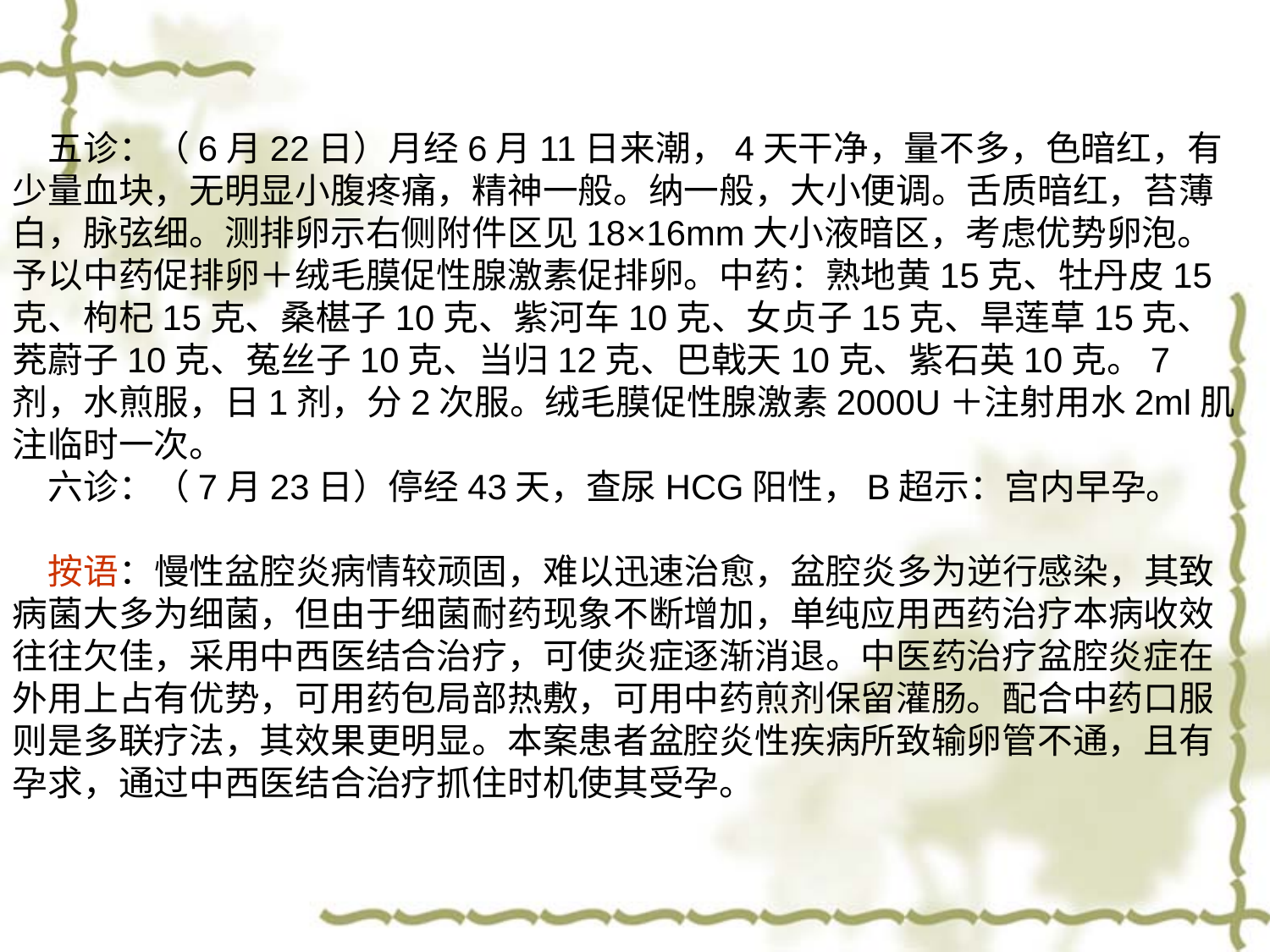

五诊：（6月22日）月经6月11日来潮，4天干净，量不多，色暗红，有少量血块，无明显小腹疼痛，精神一般。纳一般，大小便调。舌质暗红，苔薄白，脉弦细。测排卵示右侧附件区见18×16mm大小液暗区，考虑优势卵泡。予以中药促排卵＋绒毛膜促性腺激素促排卵。中药：熟地黄15克、牡丹皮15克、枸杞15克、桑椹子10克、紫河车10克、女贞子15克、旱莲草15克、茺蔚子10克、菟丝子10克、当归12克、巴戟天10克、紫石英10克。7剂，水煎服，日1剂，分2次服。绒毛膜促性腺激素2000U＋注射用水2ml肌注临时一次。
六诊：（7月23日）停经43天，查尿HCG阳性，B超示：宫内早孕。

按语：慢性盆腔炎病情较顽固，难以迅速治愈，盆腔炎多为逆行感染，其致病菌大多为细菌，但由于细菌耐药现象不断增加，单纯应用西药治疗本病收效往往欠佳，采用中西医结合治疗，可使炎症逐渐消退。中医药治疗盆腔炎症在外用上占有优势，可用药包局部热敷，可用中药煎剂保留灌肠。配合中药口服则是多联疗法，其效果更明显。本案患者盆腔炎性疾病所致输卵管不通，且有孕求，通过中西医结合治疗抓住时机使其受孕。